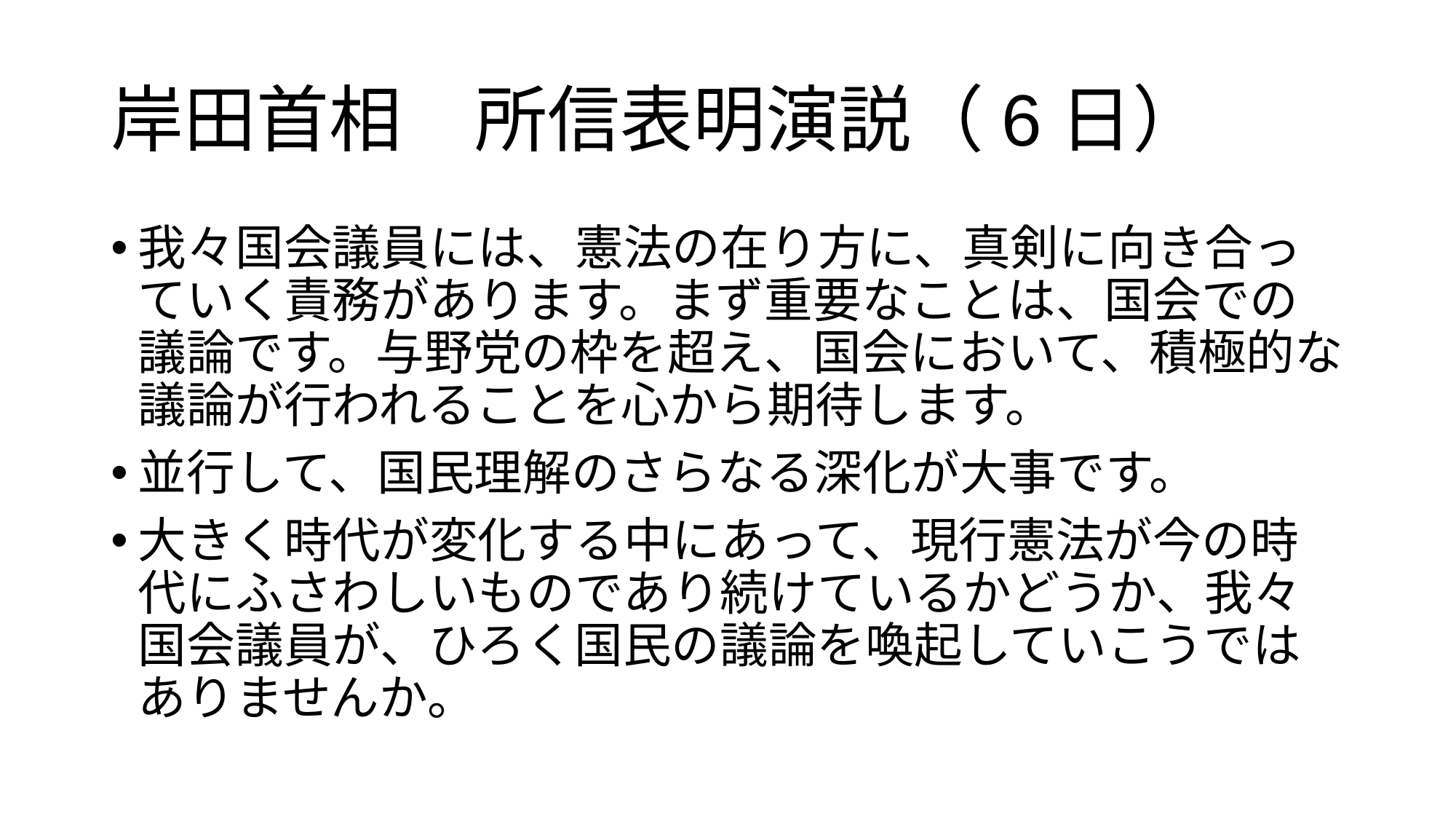

# 岸田首相　所信表明演説（6日）
我々国会議員には、憲法の在り方に、真剣に向き合っていく責務があります。まず重要なことは、国会での議論です。与野党の枠を超え、国会において、積極的な議論が行われることを心から期待します。
並行して、国民理解のさらなる深化が大事です。
大きく時代が変化する中にあって、現行憲法が今の時代にふさわしいものであり続けているかどうか、我々国会議員が、ひろく国民の議論を喚起していこうではありませんか。